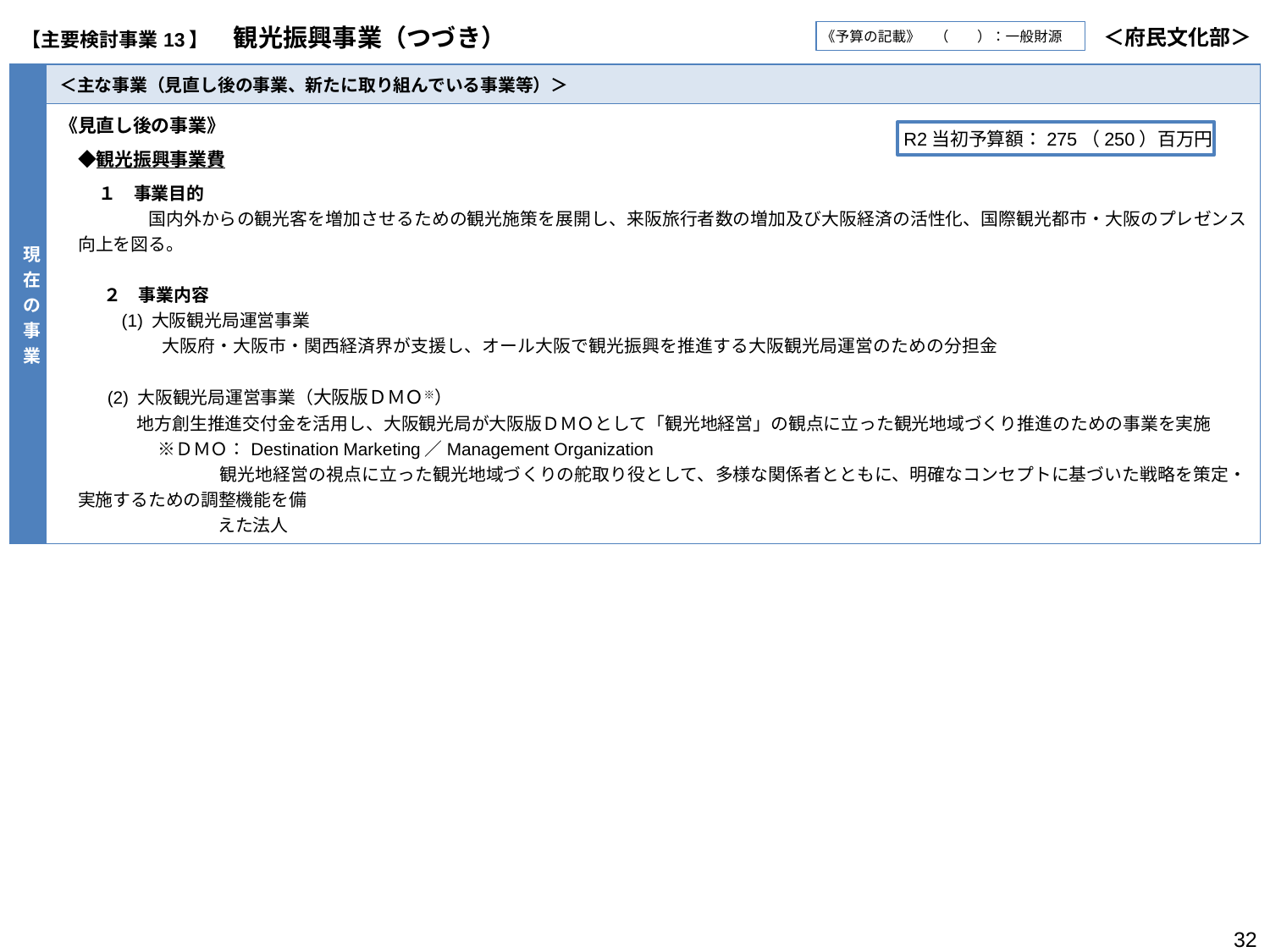

| 【主要検討事業13】　観光振興事業（つづき） | ＜府民文化部＞ |
| --- | --- |
《予算の記載》　（　　）：一般財源
| 現在の事業 | ＜主な事業（見直し後の事業、新たに取り組んでいる事業等）＞ |
| --- | --- |
|  | 《見直し後の事業》 　◆観光振興事業費 　　 １　事業目的　　　　　　　　　　　　　　　　　　　　　　　　　　　　　　　　　　　　　　　　　　　　　　　　　 　　　　　国内外からの観光客を増加させるための観光施策を展開し、来阪旅行者数の増加及び大阪経済の活性化、国際観光都市・大阪のプレゼンス向上を図る。　　　　　　　　　　　　　　　　　　　　　　　　　　　　　　　　 　　　　　　　　　　　　　　　　　　　　　　　　　　　　　 　　２　事業内容 　　 　(1) 大阪観光局運営事業　　　　　　　　　　　　　　　　　　　　　　　　　　　　　　　　　　　　　　　　　　　　　　　　　 　　　　　 大阪府・大阪市・関西経済界が支援し、オール大阪で観光振興を推進する大阪観光局運営のための分担金　　　　　　　　　　　　　　　　　　　　　　　　　　　　　　　 　 (2) 大阪観光局運営事業（大阪版ＤＭＯ※）　　　　　　　　　　　　　　　　　　　　　　　　　　　　　　　 　　 地方創生推進交付金を活用し、大阪観光局が大阪版ＤＭＯとして「観光地経営」の観点に立った観光地域づくり推進のための事業を実施　　 　　　　 ※ＤＭＯ：Destination Marketing／Management Organization 　　　　　　　　　観光地経営の視点に立った観光地域づくりの舵取り役として、多様な関係者とともに、明確なコンセプトに基づいた戦略を策定・実施するための調整機能を備　　　　 　　　　　　　　　えた法人 |
R2当初予算額：275（250）百万円

32